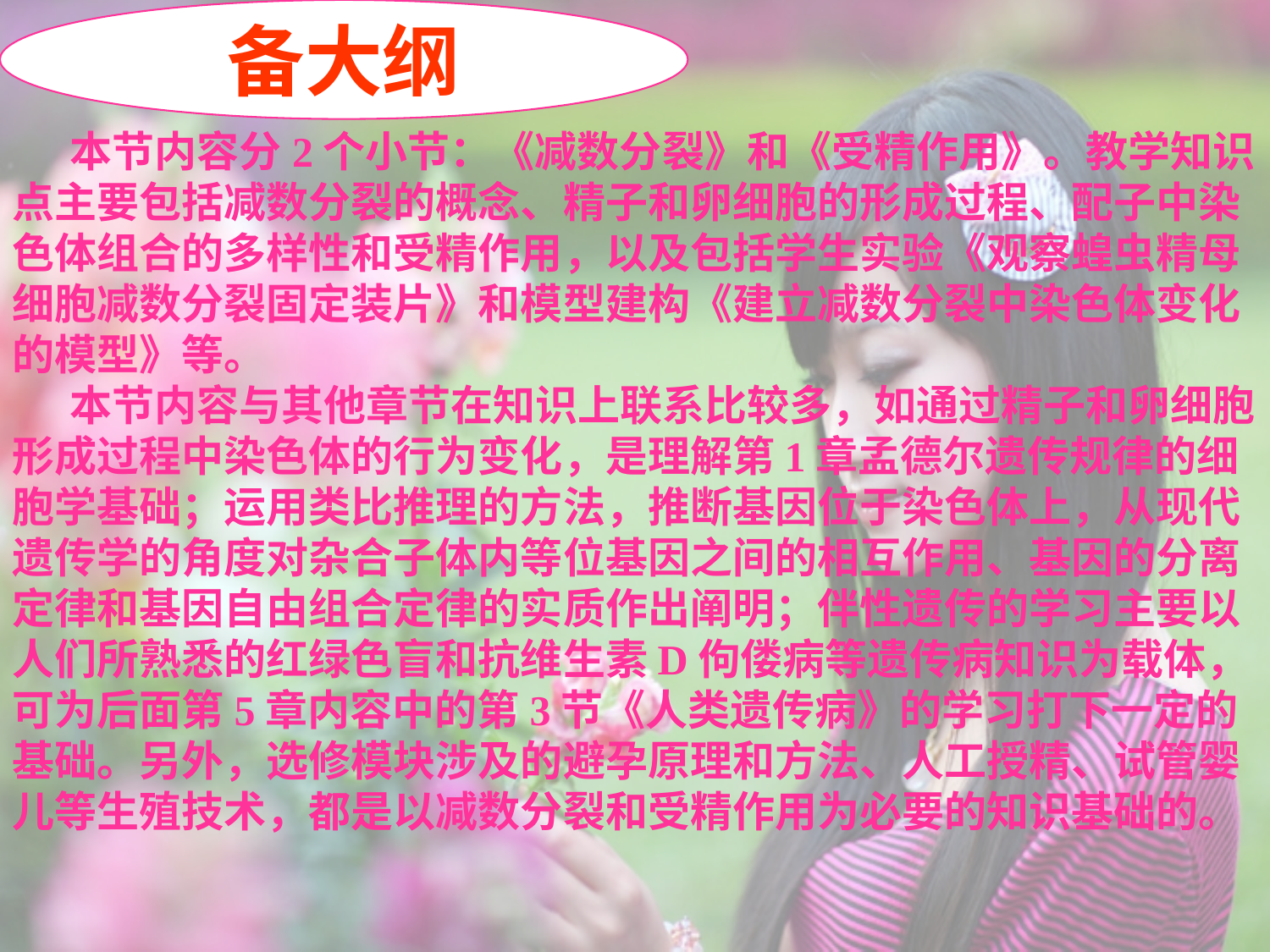

备大纲
     本节内容分2个小节：《减数分裂》和《受精作用》。教学知识点主要包括减数分裂的概念、精子和卵细胞的形成过程、配子中染色体组合的多样性和受精作用，以及包括学生实验《观察蝗虫精母细胞减数分裂固定装片》和模型建构《建立减数分裂中染色体变化的模型》等。
     本节内容与其他章节在知识上联系比较多，如通过精子和卵细胞形成过程中染色体的行为变化，是理解第1章孟德尔遗传规律的细胞学基础；运用类比推理的方法，推断基因位于染色体上，从现代遗传学的角度对杂合子体内等位基因之间的相互作用、基因的分离定律和基因自由组合定律的实质作出阐明；伴性遗传的学习主要以人们所熟悉的红绿色盲和抗维生素D佝偻病等遗传病知识为载体，可为后面第5章内容中的第3节《人类遗传病》的学习打下一定的基础。另外，选修模块涉及的避孕原理和方法、人工授精、试管婴儿等生殖技术，都是以减数分裂和受精作用为必要的知识基础的。